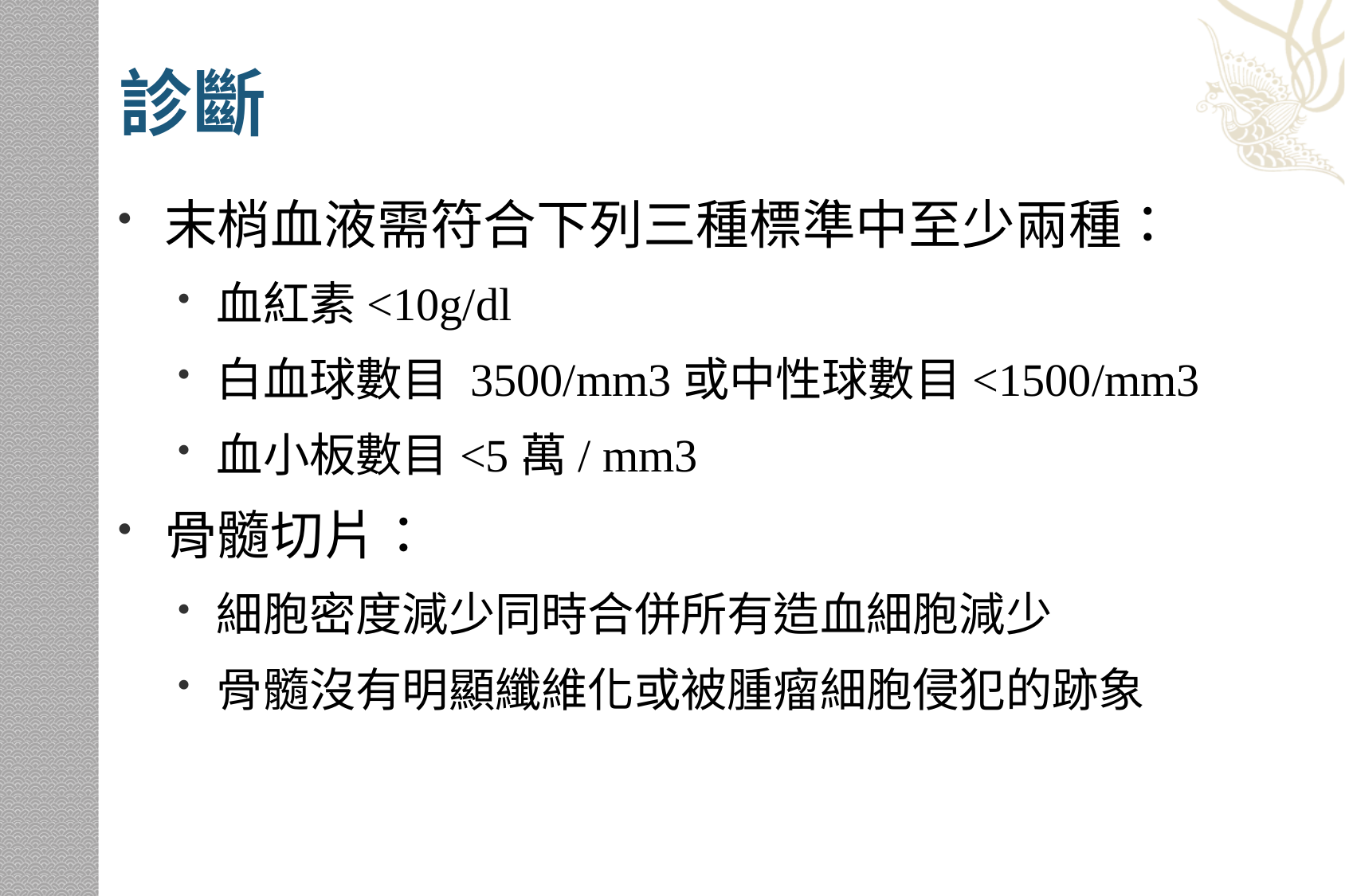

# 診斷
末梢血液需符合下列三種標準中至少兩種：
血紅素<10g/dl
白血球數目 3500/mm3或中性球數目<1500/mm3
血小板數目<5萬/ mm3
骨髓切片：
細胞密度減少同時合併所有造血細胞減少
骨髓沒有明顯纖維化或被腫瘤細胞侵犯的跡象